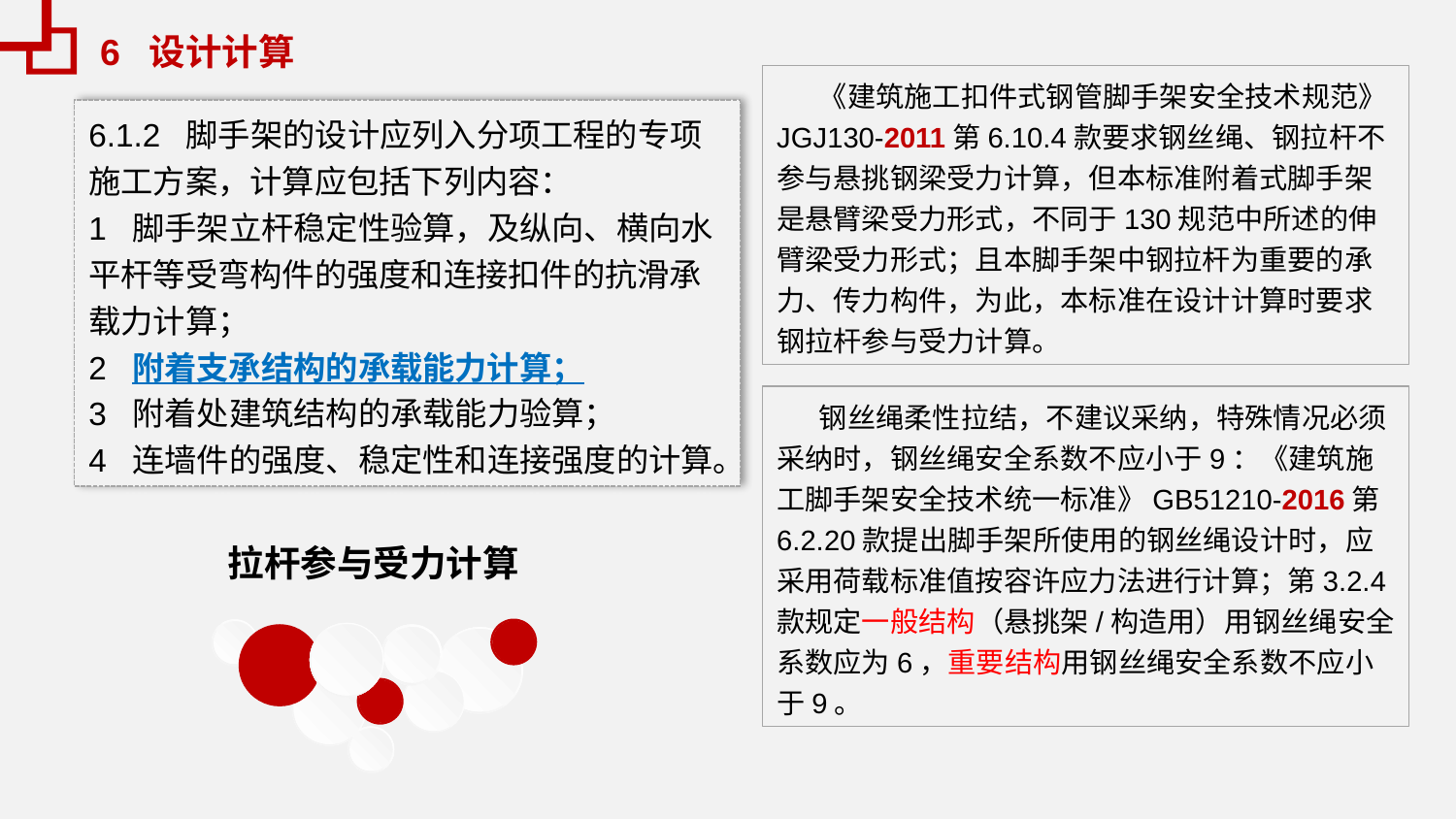

6  设计计算

《建筑施工扣件式钢管脚手架安全技术规范》JGJ130-2011第6.10.4款要求钢丝绳、钢拉杆不参与悬挑钢梁受力计算，但本标准附着式脚手架是悬臂梁受力形式，不同于130规范中所述的伸臂梁受力形式；且本脚手架中钢拉杆为重要的承力、传力构件，为此，本标准在设计计算时要求钢拉杆参与受力计算。
6.1.2  脚手架的设计应列入分项工程的专项施工方案，计算应包括下列内容：
1  脚手架立杆稳定性验算，及纵向、横向水平杆等受弯构件的强度和连接扣件的抗滑承载力计算；
2  附着支承结构的承载能力计算；
3  附着处建筑结构的承载能力验算；
4  连墙件的强度、稳定性和连接强度的计算。
钢丝绳柔性拉结，不建议采纳，特殊情况必须采纳时，钢丝绳安全系数不应小于9：《建筑施工脚手架安全技术统一标准》GB51210-2016第6.2.20款提出脚手架所使用的钢丝绳设计时，应采用荷载标准值按容许应力法进行计算；第3.2.4款规定一般结构（悬挑架/构造用）用钢丝绳安全系数应为6，重要结构用钢丝绳安全系数不应小于9。
拉杆参与受力计算